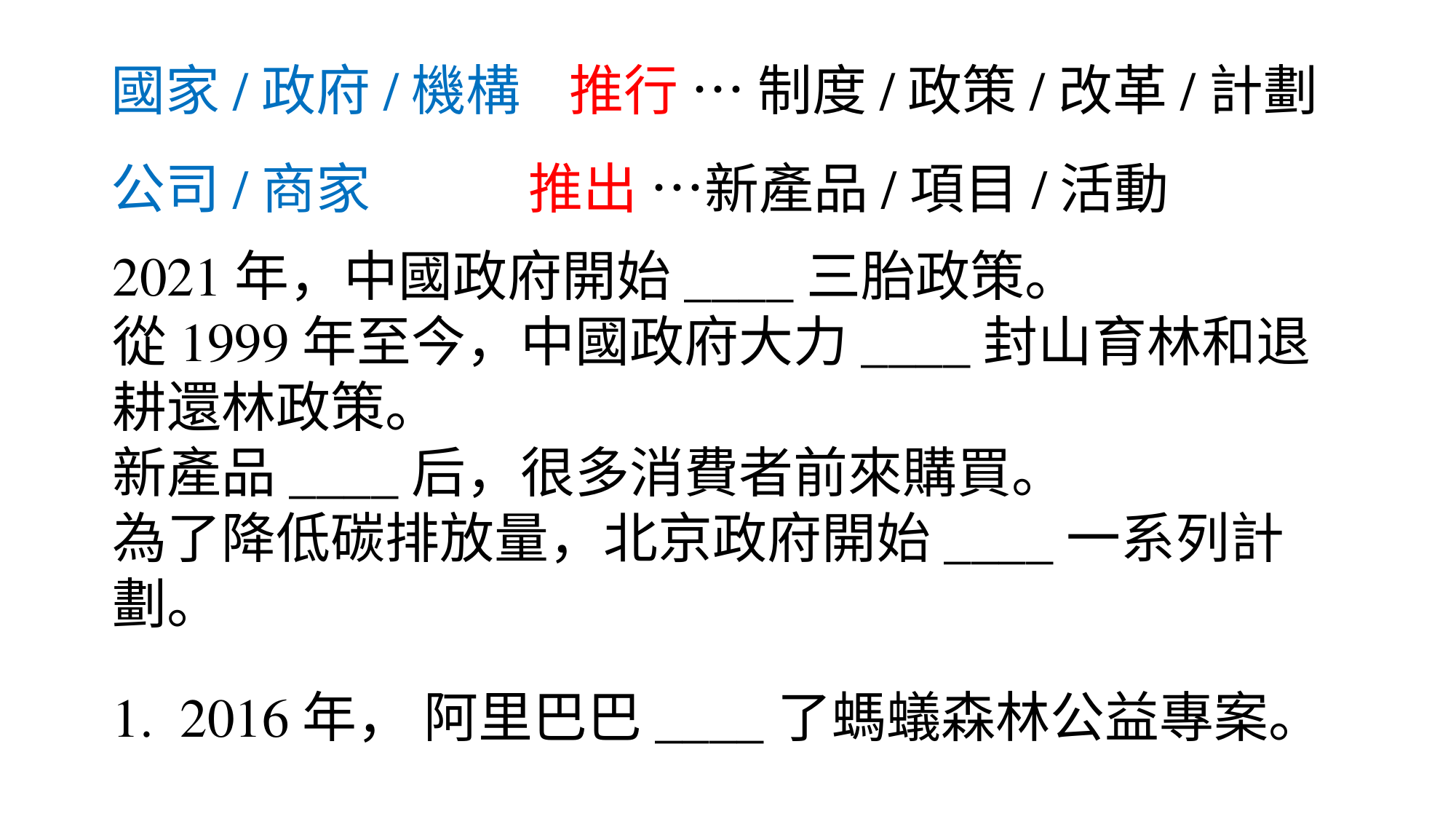

國家/政府/機構    推行 … 制度/政策/改革/計劃
公司/商家             推出 …新產品/項目/活動
2021年，中國政府開始____三胎政策。
從1999年至今，中國政府大力____封山育林和退耕還林政策。
新產品____后，很多消費者前來購買。
為了降低碳排放量，北京政府開始____一系列計劃。
2016年， 阿里巴巴____了螞蟻森林公益專案。